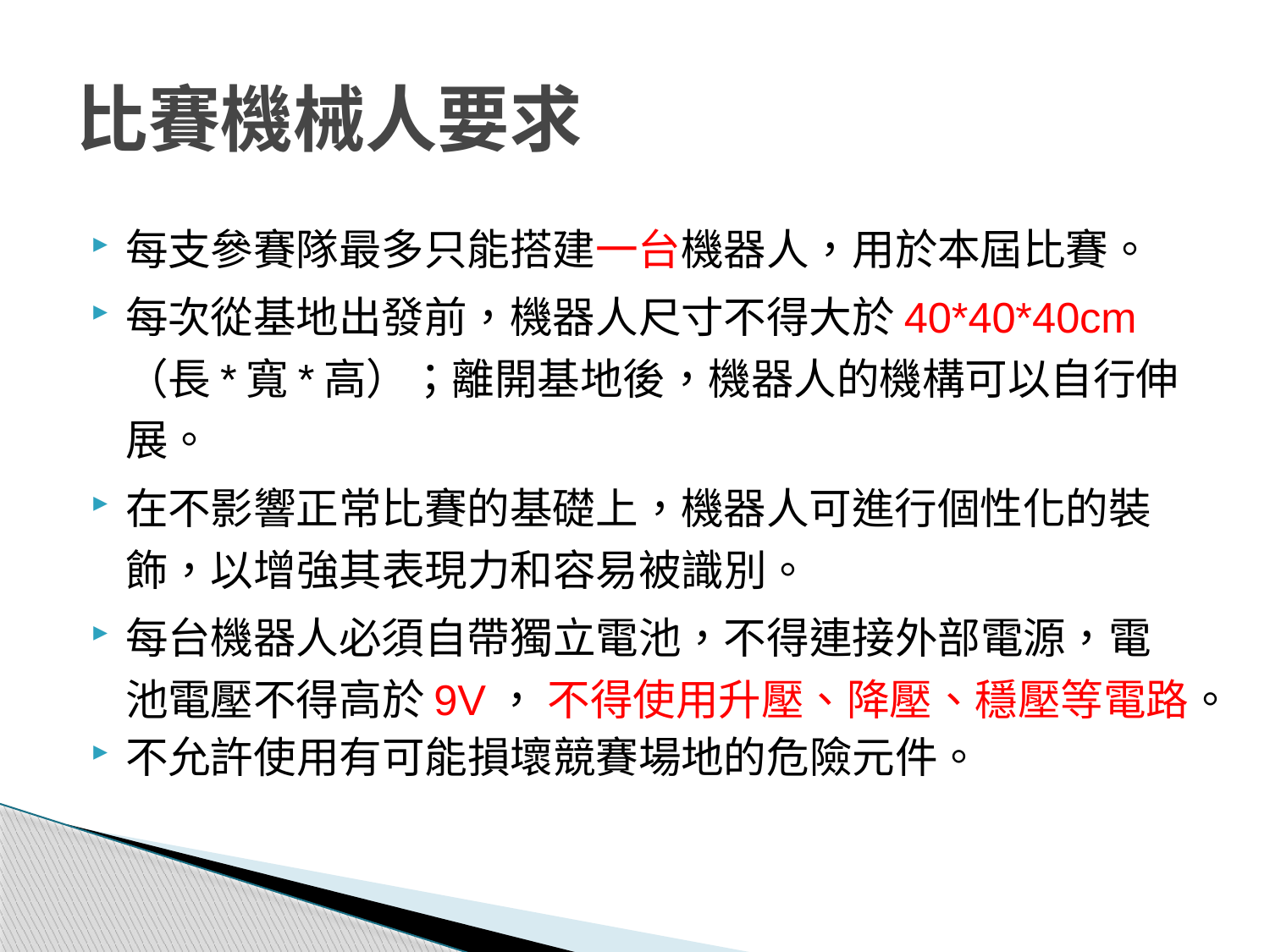

# 比賽機械人要求
每支參賽隊最多只能搭建一台機器人，用於本屆比賽。
每次從基地出發前，機器人尺寸不得大於40*40*40cm（長*寬*高）；離開基地後，機器人的機構可以自行伸展。
在不影響正常比賽的基礎上，機器人可進行個性化的裝飾，以增強其表現力和容易被識別。
每台機器人必須自帶獨立電池，不得連接外部電源，電池電壓不得高於9V， 不得使用升壓、降壓、穩壓等電路。
不允許使用有可能損壞競賽場地的危險元件。